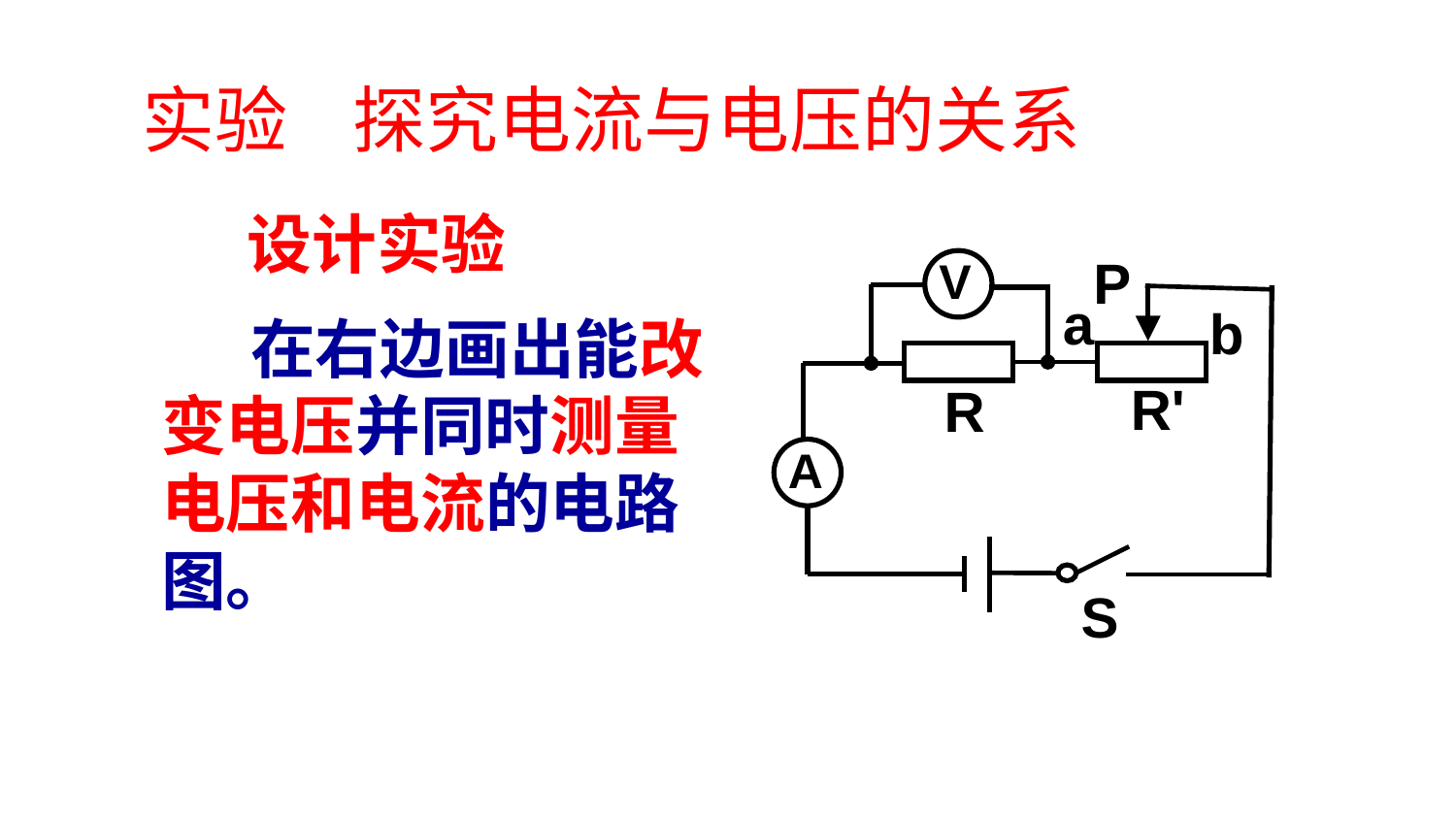

实验    探究电流与电压的关系
     设计实验
P
V

A

a
b
R'
R
S
     在右边画出能改变电压并同时测量电压和电流的电路图。